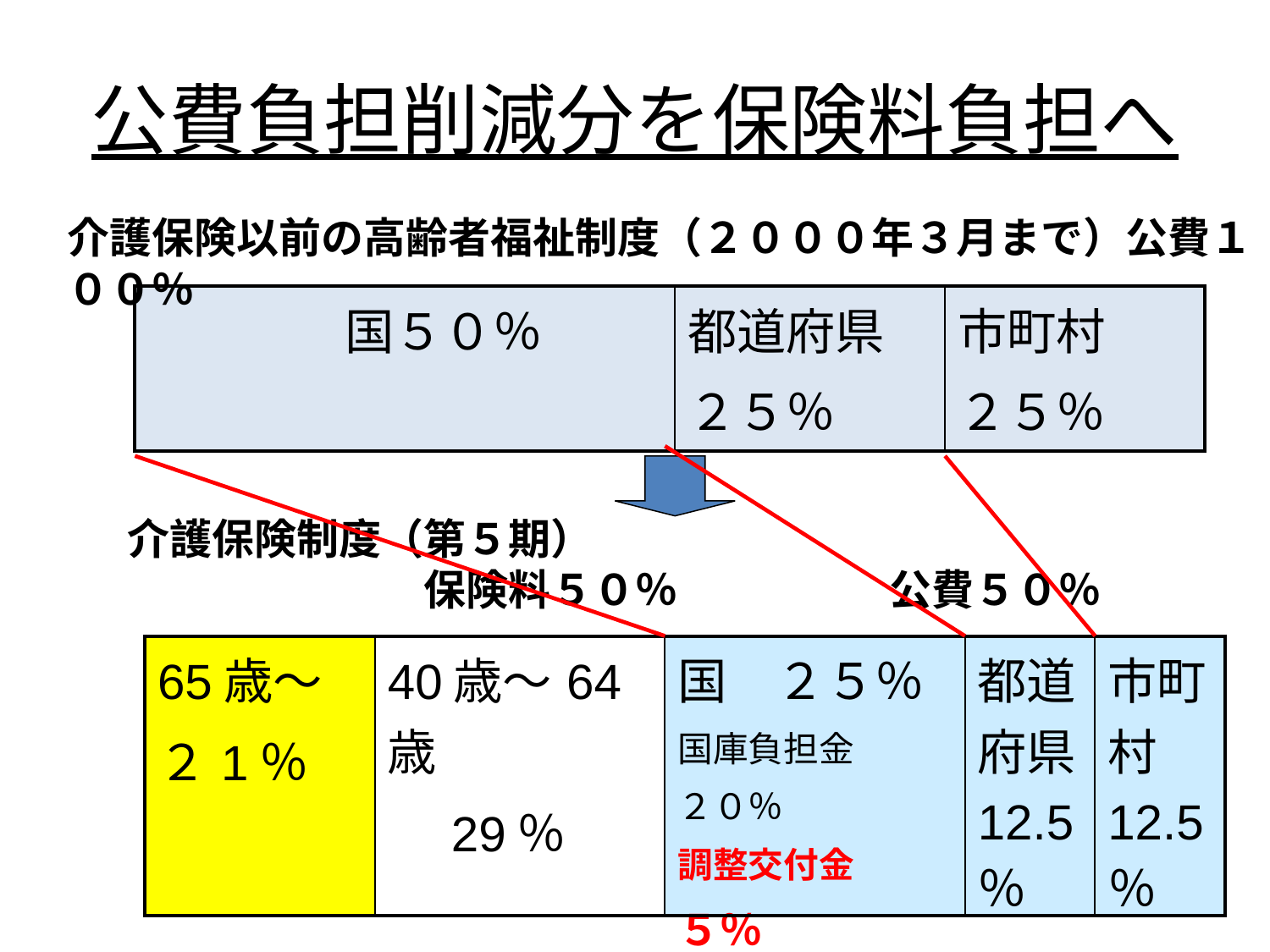

# 公費負担削減分を保険料負担へ
介護保険以前の高齢者福祉制度（２０００年３月まで）公費１００％
| 国５０％ | 都道府県 ２５％ | 市町村 ２５％ |
| --- | --- | --- |

介護保険制度（第５期）
　　　　　　　保険料５０％　　　　　公費５０％
| 65歳～ ２1％ | 40歳～64歳 　29％ | 国　２５％ 国庫負担金 ２０％ 調整交付金 ５％ | 都道府県 12.5％ | 市町村 12.5％ |
| --- | --- | --- | --- | --- |